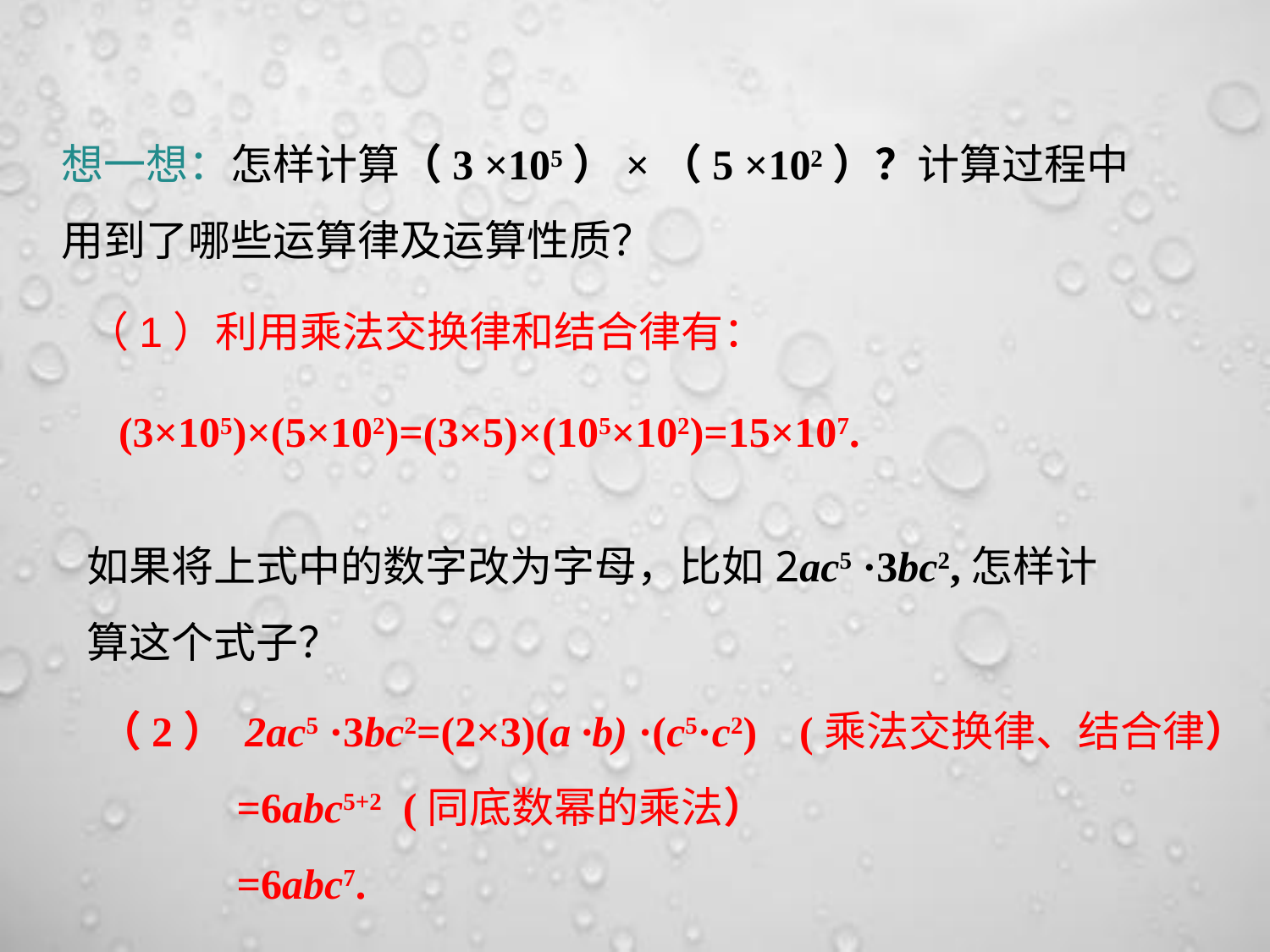

想一想：怎样计算（3 ×105）×（5 ×102）？计算过程中用到了哪些运算律及运算性质？
（1）利用乘法交换律和结合律有：
(3×105)×(5×102)=(3×5)×(105×102)=15×107.
如果将上式中的数字改为字母，比如2ac5 ·3bc2,怎样计算这个式子？
（2） 2ac5 ·3bc2=(2×3)(a ·b) ·(c5·c2)    (乘法交换律、结合律）
             =6abc5+2  (同底数幂的乘法）
             =6abc7.